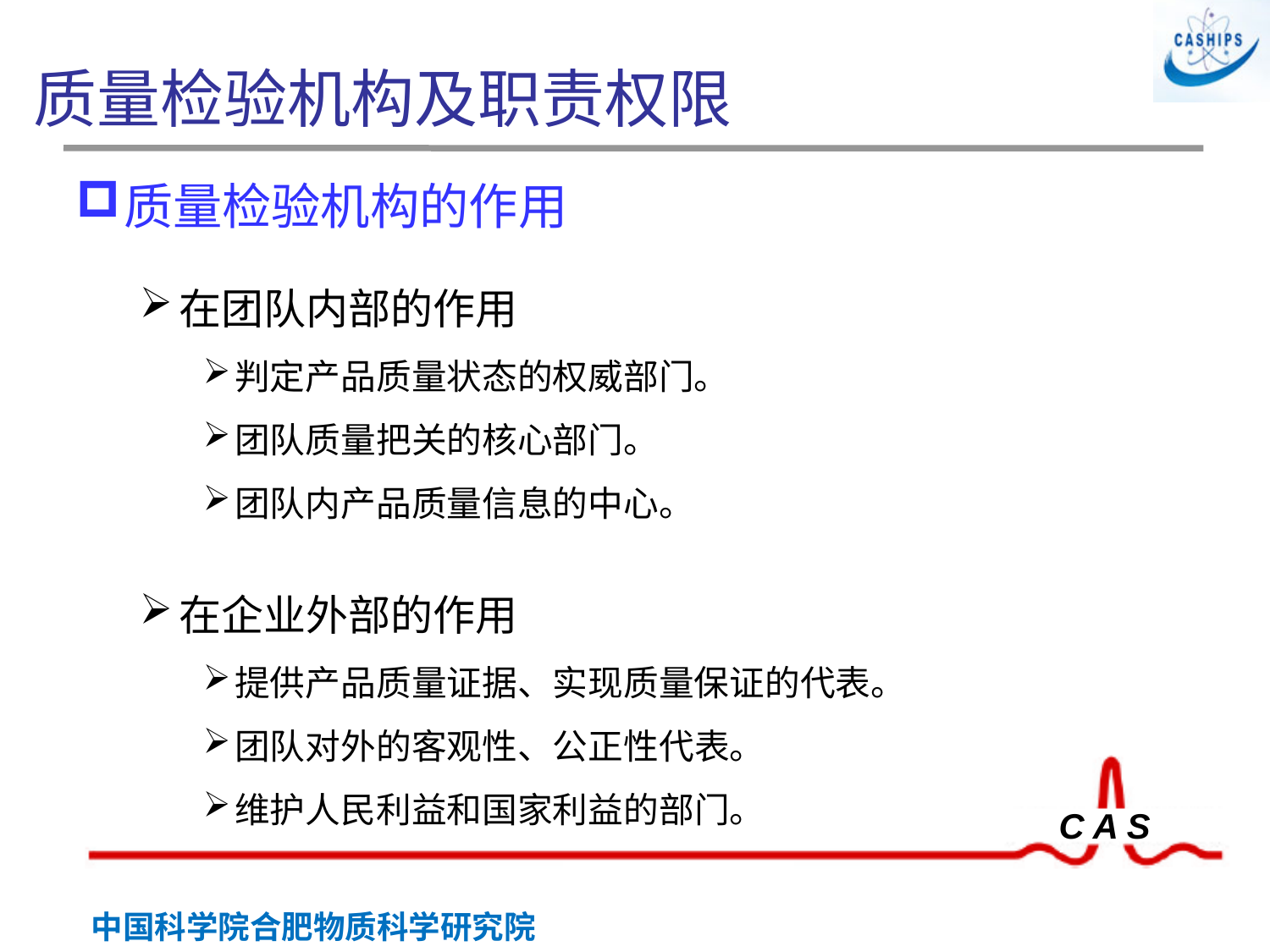

# 质量检验机构及职责权限
质量检验机构的作用

在团队内部的作用
判定产品质量状态的权威部门。
团队质量把关的核心部门。
团队内产品质量信息的中心。

在企业外部的作用
提供产品质量证据、实现质量保证的代表。
团队对外的客观性、公正性代表。
维护人民利益和国家利益的部门。